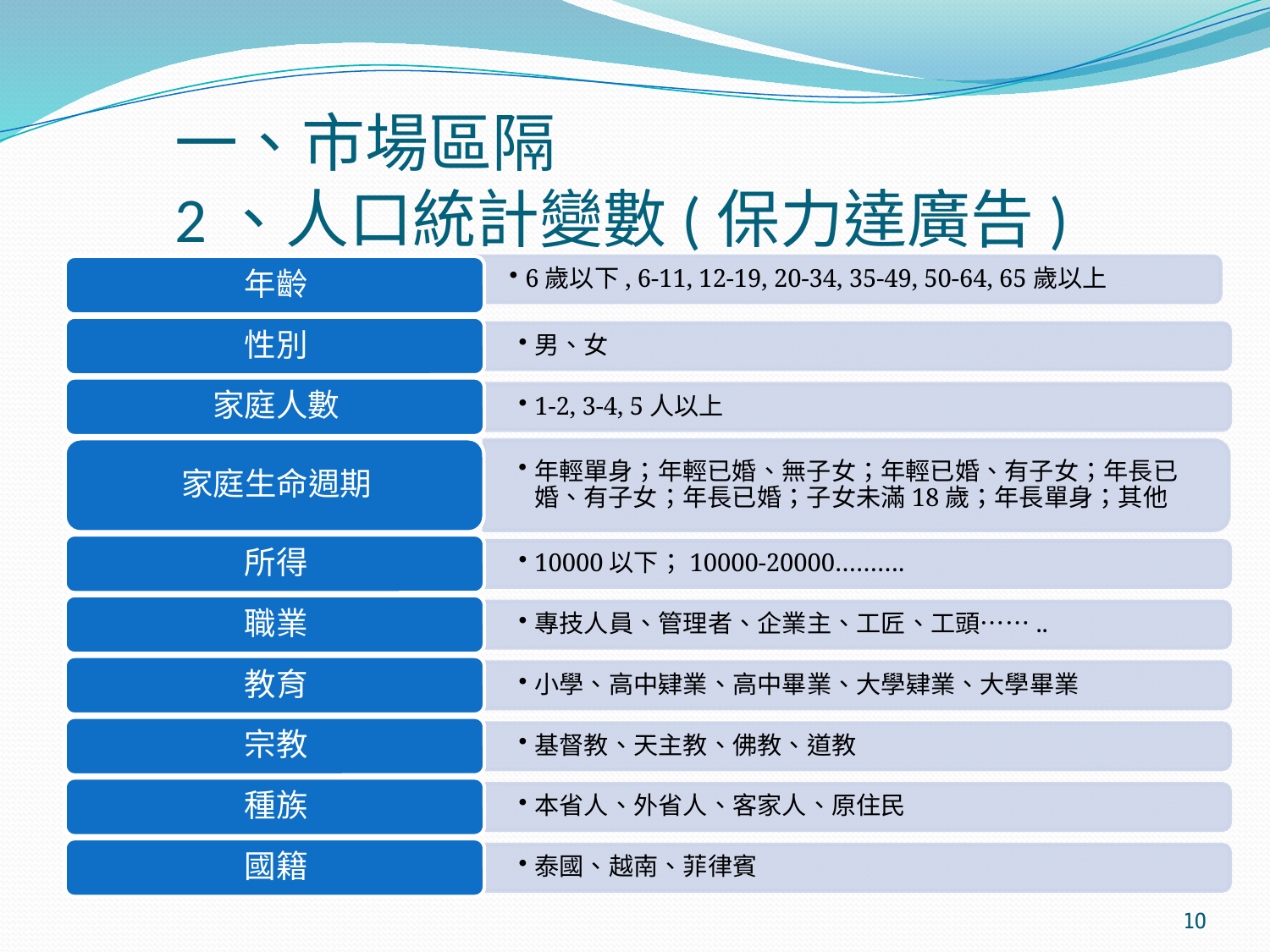

# 一、市場區隔 2、人口統計變數(保力達廣告)
6歲以下, 6-11, 12-19, 20-34, 35-49, 50-64, 65歲以上
年齡
男、女
性別
1-2, 3-4, 5人以上
家庭人數
年輕單身；年輕已婚、無子女；年輕已婚、有子女；年長已婚、有子女；年長已婚；子女未滿18歲；年長單身；其他
家庭生命週期
10000以下；10000-20000……….
所得
專技人員、管理者、企業主、工匠、工頭……..
職業
小學、高中肄業、高中畢業、大學肄業、大學畢業
教育
基督教、天主教、佛教、道教
宗教
本省人、外省人、客家人、原住民
種族
泰國、越南、菲律賓
國籍
10